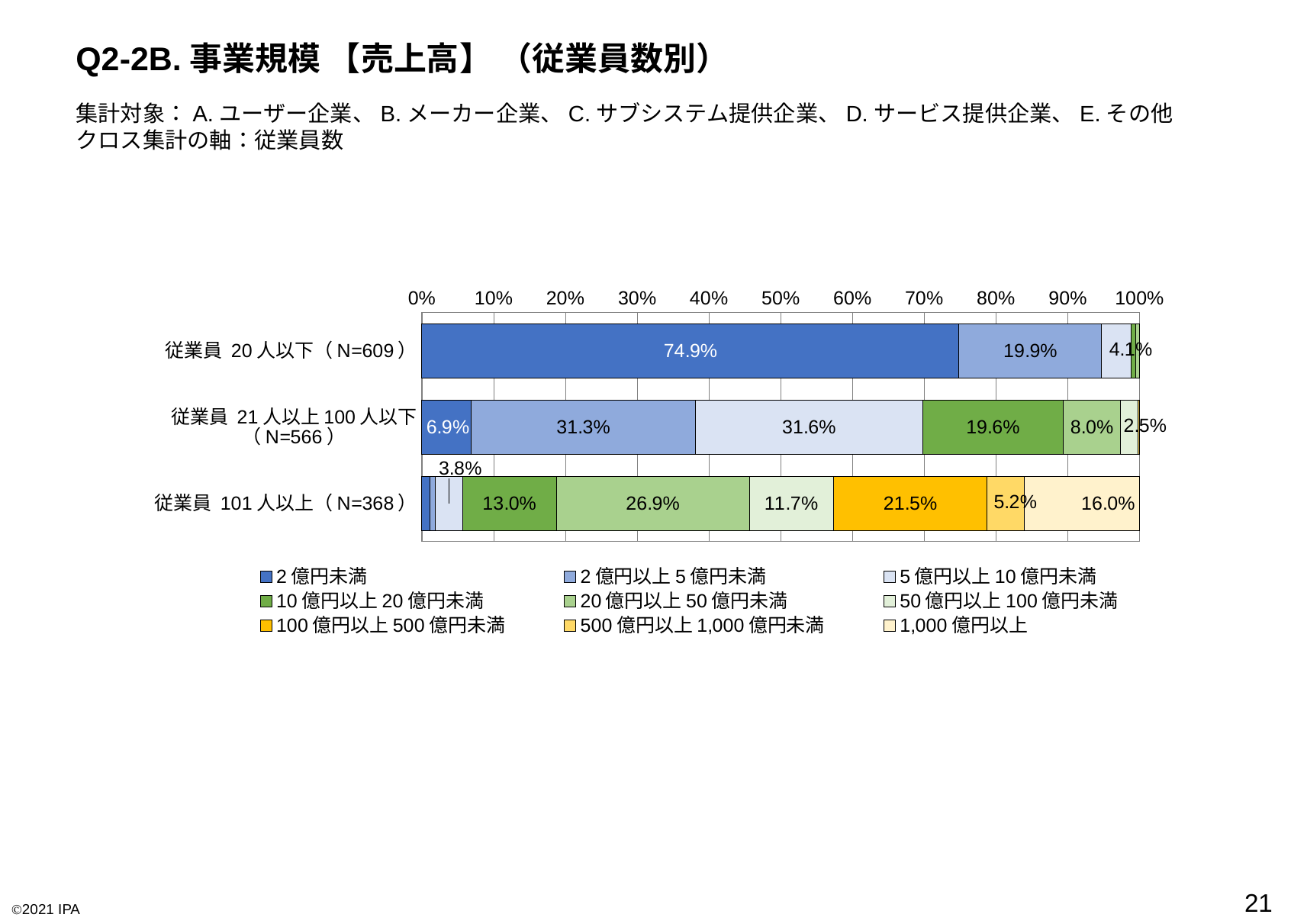

Q2-2B.事業規模 【売上高】 （従業員数別）
集計対象：A.ユーザー企業、B.メーカー企業、C.サブシステム提供企業、D.サービス提供企業、E.その他
クロス集計の軸：従業員数

### Chart

| Category | 2億円未満 | 2億円以上5億円未満 | 5億円以上10億円未満 | 10億円以上20億円未満 | 20億円以上50億円未満 | 50億円以上100億円未満 | 100億円以上500億円未満 | 500億円以上1,000億円未満 | 1,000億円以上 |
|---|---|---|---|---|---|---|---|---|---|
| 従業員 20人以下（N=609） | 0.7487684729064039 | 0.1986863711001642 | 0.041050903119868636 | 0.006568144499178982 | 0.0049261083743842365 | 0.0 | 0.0 | 0.0 | 0.0 |
| 従業員 21人以上100人以下（N=566） | 0.06890459363957598 | 0.3127208480565371 | 0.31625441696113077 | 0.196113074204947 | 0.07950530035335689 | 0.024734982332155476 | 0.0 | 0.0017667844522968198 | 0.0 |
| 従業員 101人以上（N=368） | 0.010869565217391304 | 0.008152173913043478 | 0.03804347826086957 | 0.13043478260869565 | 0.26902173913043476 | 0.11684782608695653 | 0.21467391304347827 | 0.051630434782608696 | 0.16032608695652173 |